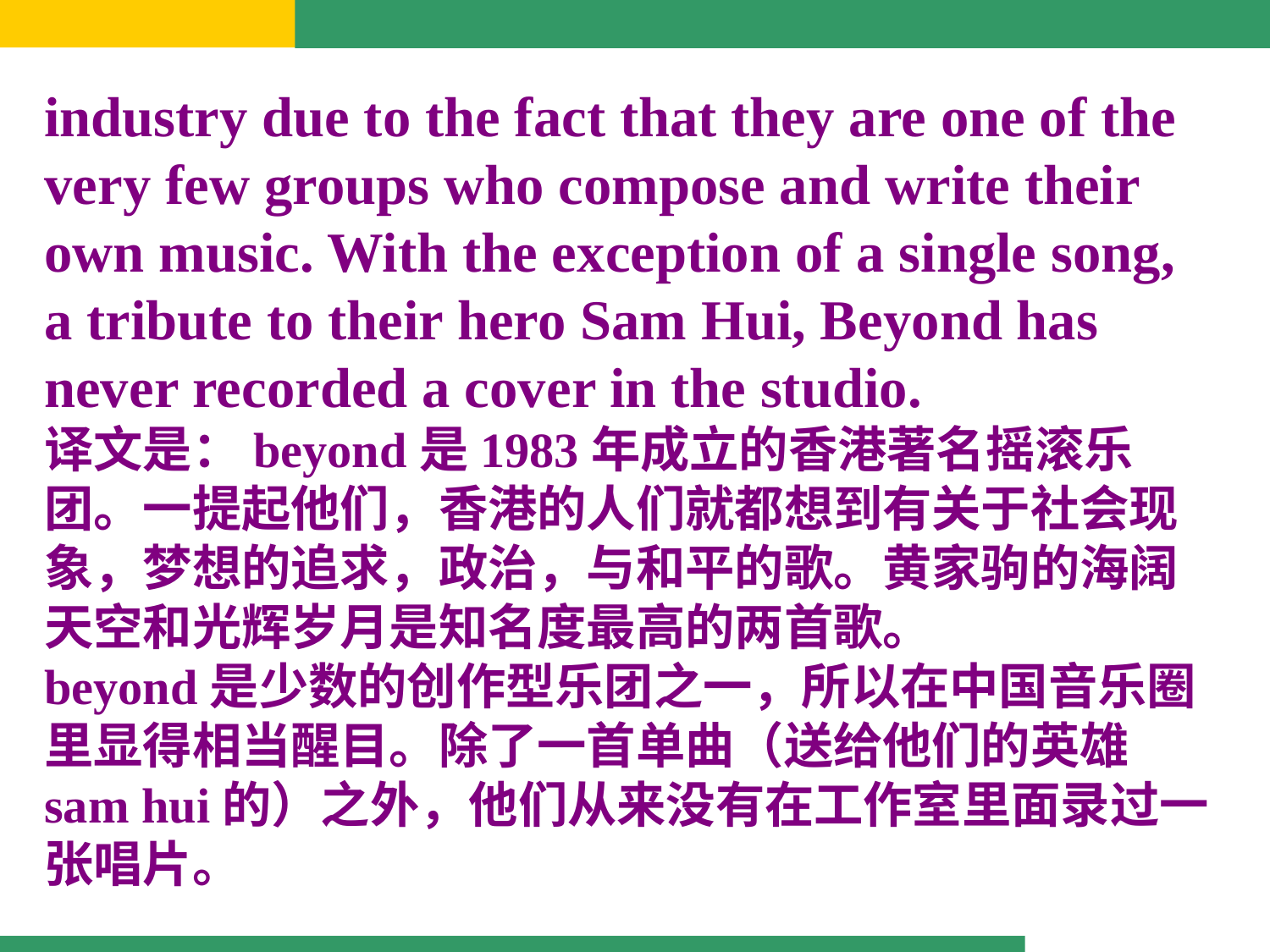

industry due to the fact that they are one of the very few groups who compose and write their own music. With the exception of a single song, a tribute to their hero Sam Hui, Beyond has never recorded a cover in the studio.
译文是：beyond是1983年成立的香港著名摇滚乐团。一提起他们，香港的人们就都想到有关于社会现象，梦想的追求，政治，与和平的歌。黄家驹的海阔天空和光辉岁月是知名度最高的两首歌。
beyond是少数的创作型乐团之一，所以在中国音乐圈里显得相当醒目。除了一首单曲（送给他们的英雄sam hui的）之外，他们从来没有在工作室里面录过一张唱片。